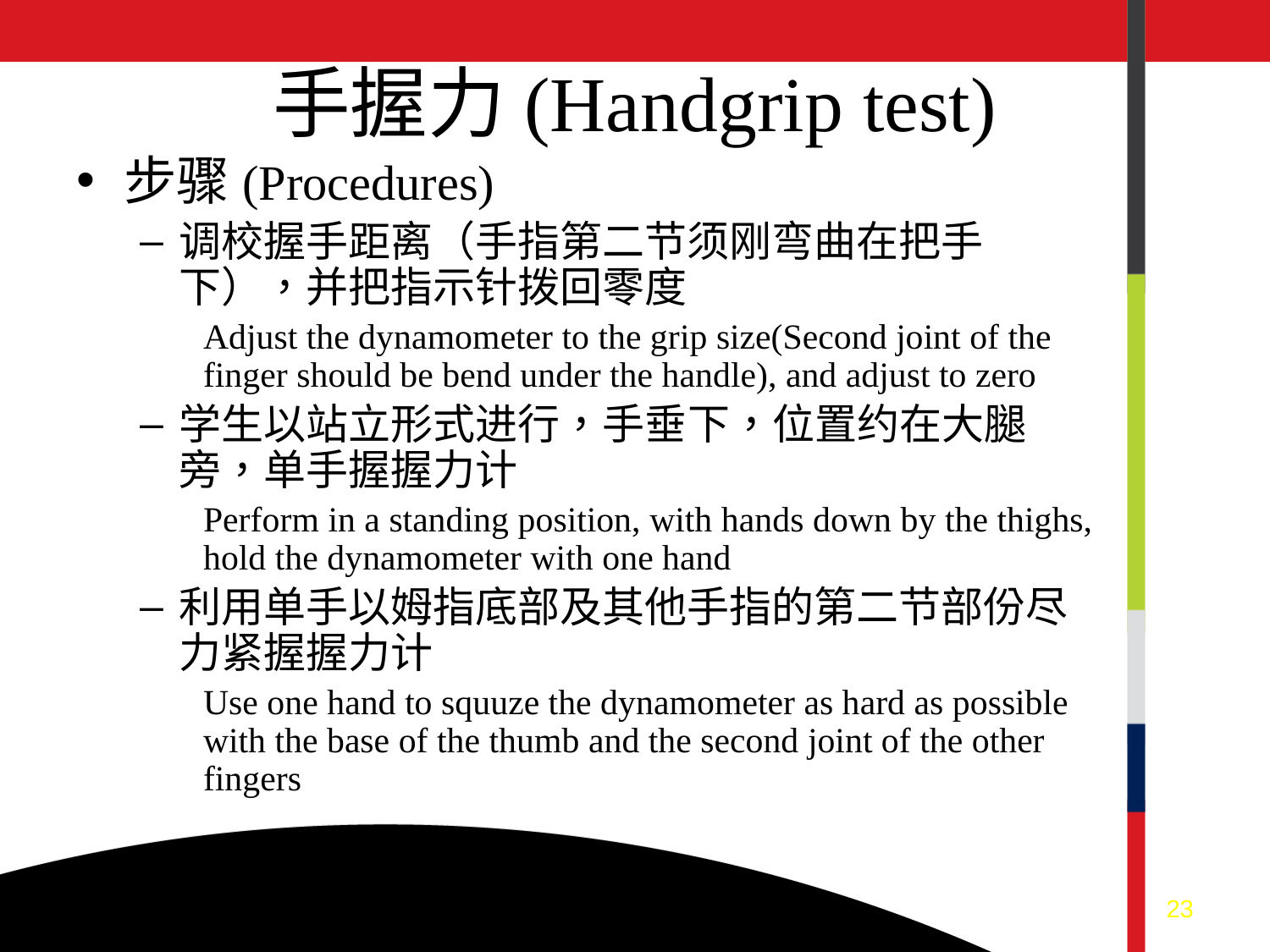

# 手握力(Handgrip test)
步骤(Procedures)
调校握手距离（手指第二节须刚弯曲在把手下），并把指示针拨回零度
Adjust the dynamometer to the grip size(Second joint of the finger should be bend under the handle), and adjust to zero
学生以站立形式进行，手垂下，位置约在大腿旁，单手握握力计
Perform in a standing position, with hands down by the thighs, hold the dynamometer with one hand
利用单手以姆指底部及其他手指的第二节部份尽力紧握握力计
Use one hand to squuze the dynamometer as hard as possible with the base of the thumb and the second joint of the other fingers
23